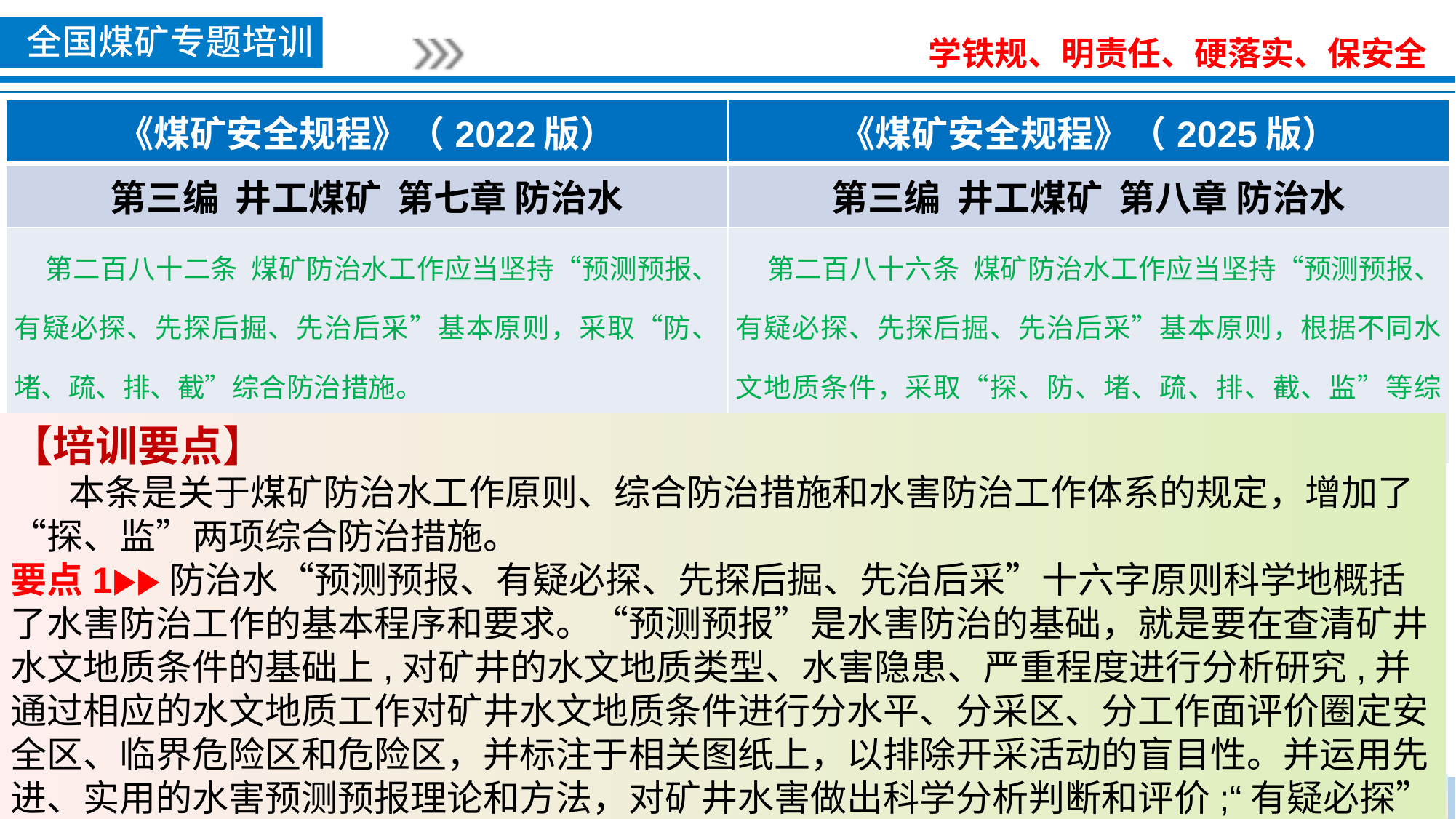

| 《煤矿安全规程》（2022版） | 《煤矿安全规程》（2025版） |
| --- | --- |
| 第三编 井工煤矿 第七章 防治水 | 第三编 井工煤矿 第八章 防治水 |
| 第二百八十二条 煤矿防治水工作应当坚持“预测预报、有疑必探、先探后掘、先治后采”基本原则，采取“防、堵、疏、排、截”综合防治措施。 | 第二百八十六条 煤矿防治水工作应当坚持“预测预报、有疑必探、先探后掘、先治后采”基本原则，根据不同水文地质条件，采取“探、防、堵、疏、排、截、监”等综合防治措施。 |
【培训要点】
      本条是关于煤矿防治水工作原则、综合防治措施和水害防治工作体系的规定，增加了“探、监”两项综合防治措施。
要点1▶▶防治水“预测预报、有疑必探、先探后掘、先治后采”十六字原则科学地概括了水害防治工作的基本程序和要求。“预测预报”是水害防治的基础，就是要在查清矿井水文地质条件的基础上,对矿井的水文地质类型、水害隐患、严重程度进行分析研究,并通过相应的水文地质工作对矿井水文地质条件进行分水平、分采区、分工作面评价圈定安全区、临界危险区和危险区，并标注于相关图纸上，以排除开采活动的盲目性。并运用先进、实用的水害预测预报理论和方法，对矿井水害做出科学分析判断和评价;“有疑必探”是